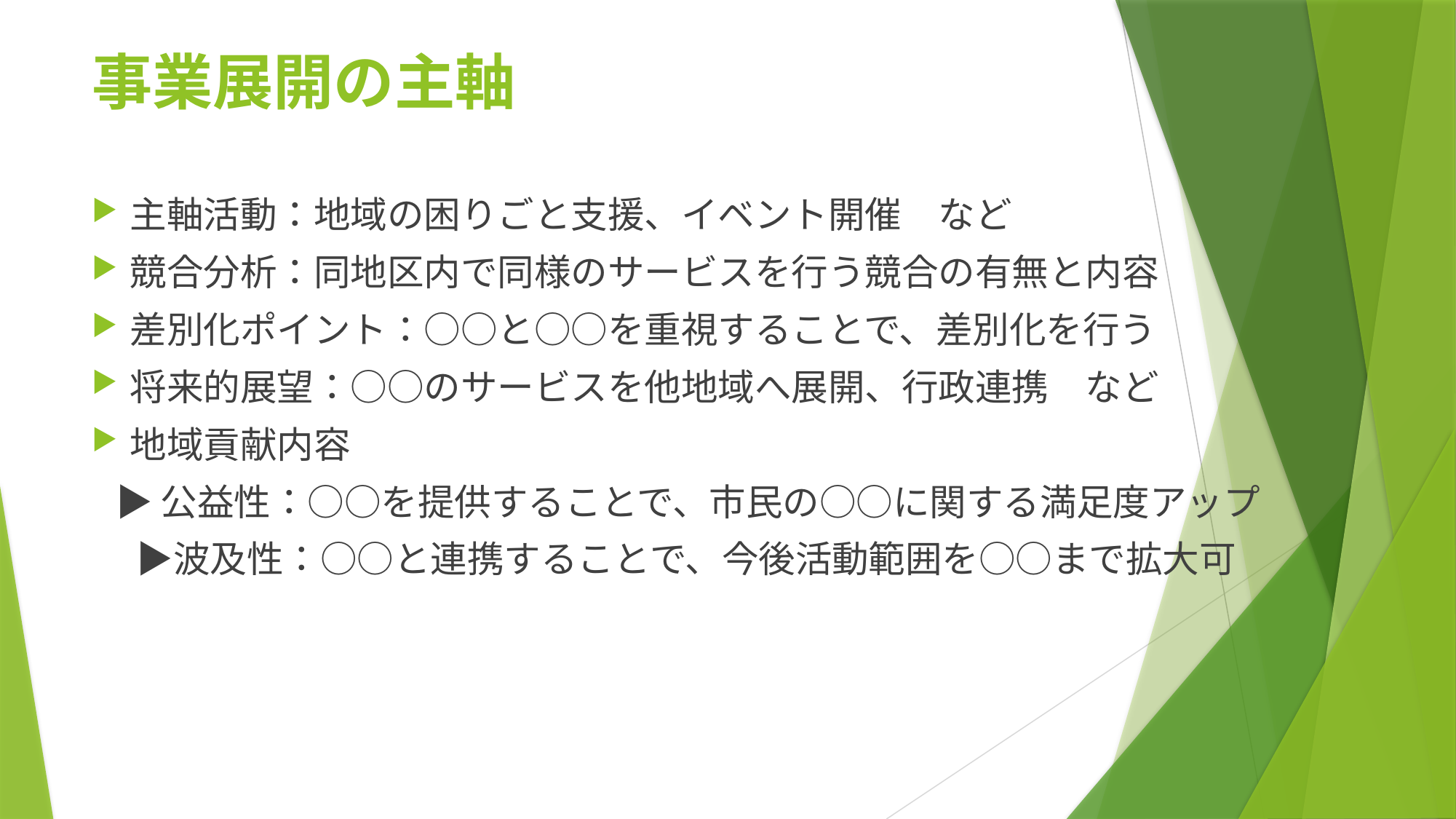

# 事業展開の主軸
主軸活動：地域の困りごと支援、イベント開催　など
競合分析：同地区内で同様のサービスを行う競合の有無と内容
差別化ポイント：○○と○○を重視することで、差別化を行う
将来的展望：○○のサービスを他地域へ展開、行政連携　など
地域貢献内容
   ▶公益性：○○を提供することで、市民の○○に関する満足度アップ
　 ▶波及性：○○と連携することで、今後活動範囲を○○まで拡大可